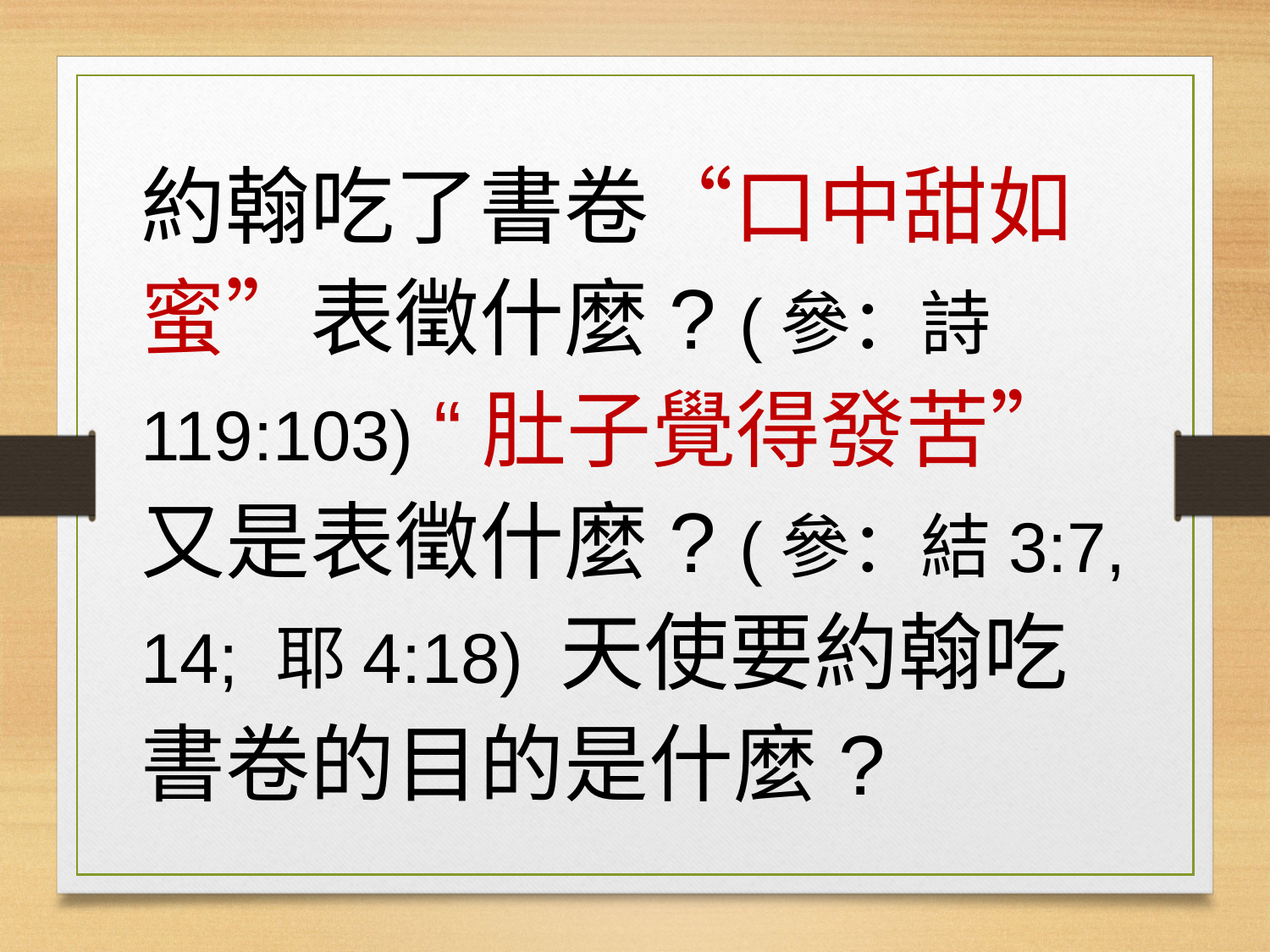

約翰吃了書卷“口中甜如蜜”表徵什麼? (參：詩119:103) “肚子覺得發苦”又是表徵什麼? (參：結3:7, 14; 耶4:18) 天使要約翰吃書卷的目的是什麼?